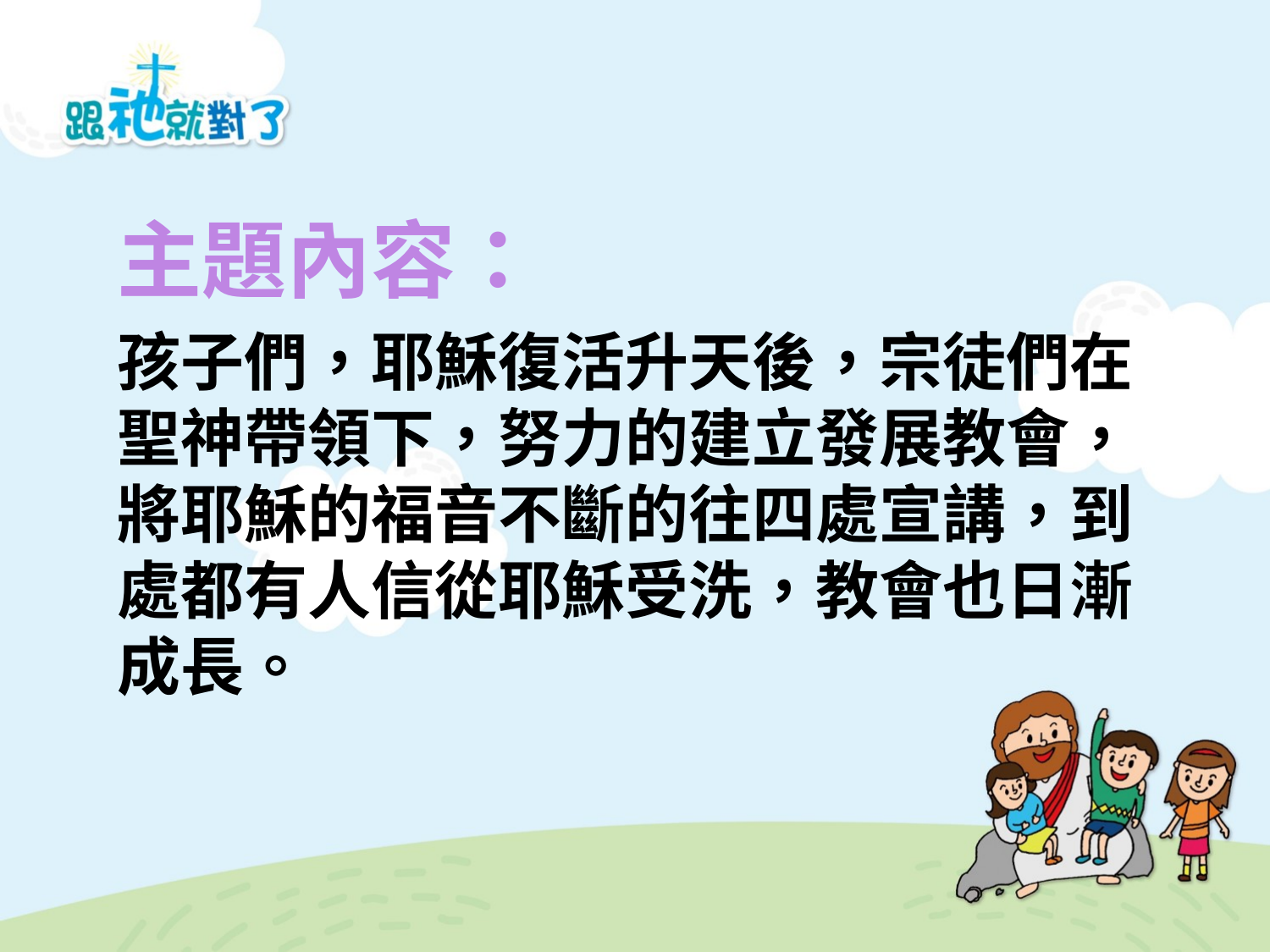

主題內容：
孩子們，耶穌復活升天後，宗徒們在聖神帶領下，努力的建立發展教會，將耶穌的福音不斷的往四處宣講，到處都有人信從耶穌受洗，教會也日漸成長。